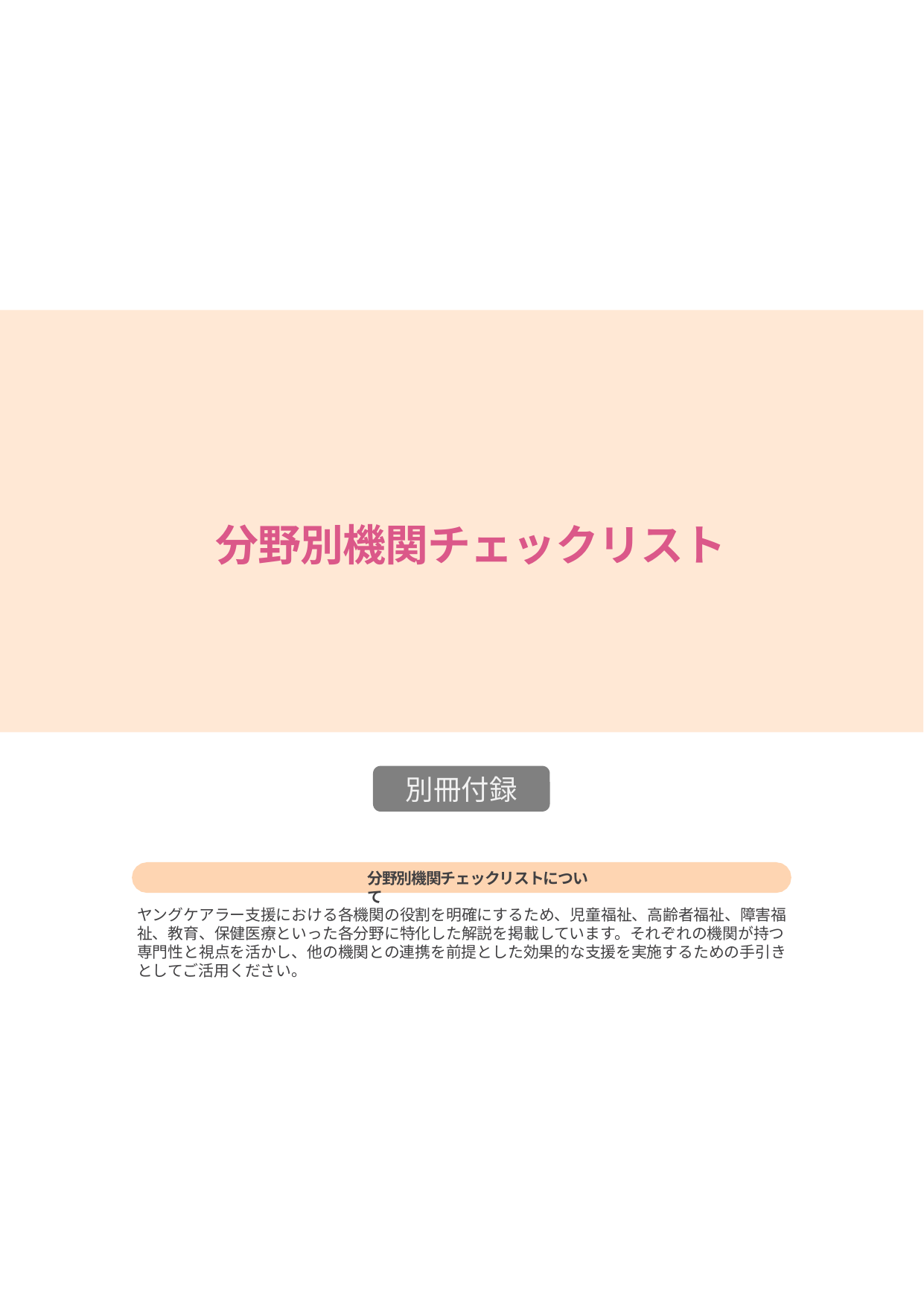

分野別機関チェックリスト
別冊付録

分野別機関チェックリストについて
ヤングケアラー支援における各機関の役割を明確にするため、児童福祉、高齢者福祉、障害福祉、教育、保健医療といった各分野に特化した解説を掲載しています。それぞれの機関が持つ専門性と視点を活かし、他の機関との連携を前提とした効果的な支援を実施するための手引きとしてご活用ください。